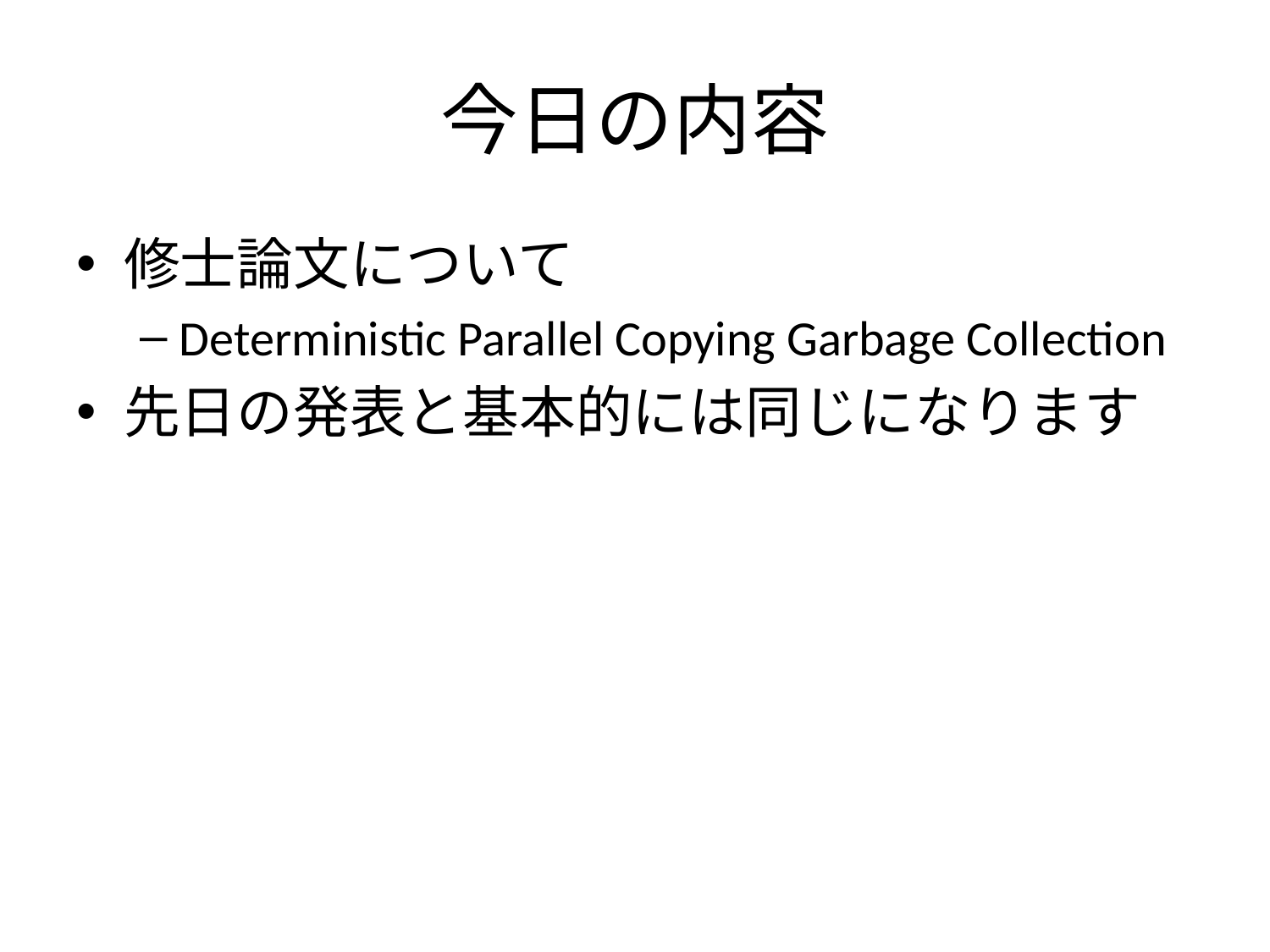

# 今日の内容
修士論文について
Deterministic Parallel Copying Garbage Collection
先日の発表と基本的には同じになります